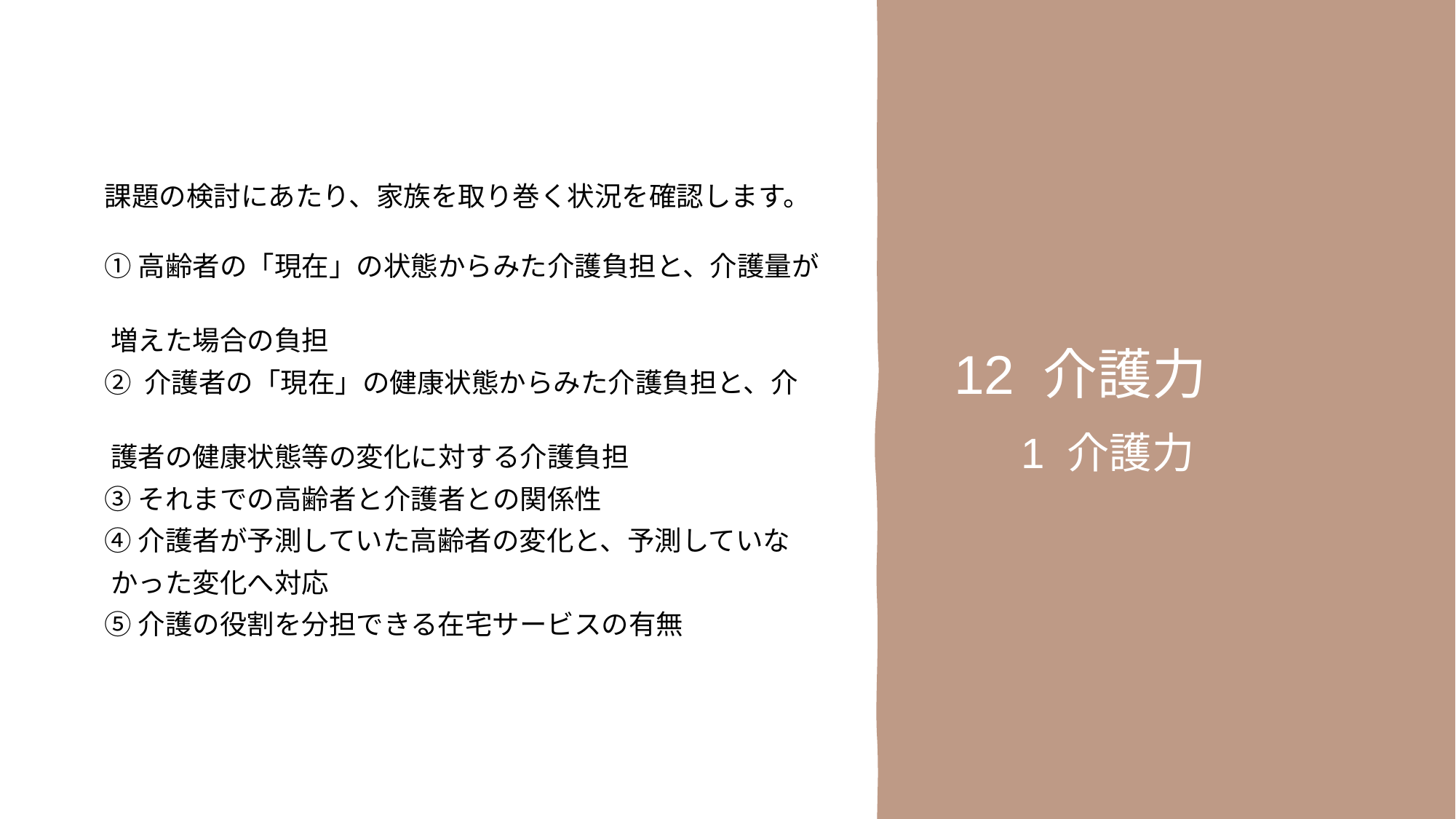

課題の検討にあたり、家族を取り巻く状況を確認します。

　① 高齢者の「現在」の状態からみた介護負担と、介護量が
　 増えた場合の負担
　②  介護者の「現在」の健康状態からみた介護負担と、介
　 護者の健康状態等の変化に対する介護負担
　③ それまでの高齢者と介護者との関係性
　④ 介護者が予測していた高齢者の変化と、予測していな
　 かった変化へ対応
　⑤ 介護の役割を分担できる在宅サービスの有無
12 介護力
　1 介護力